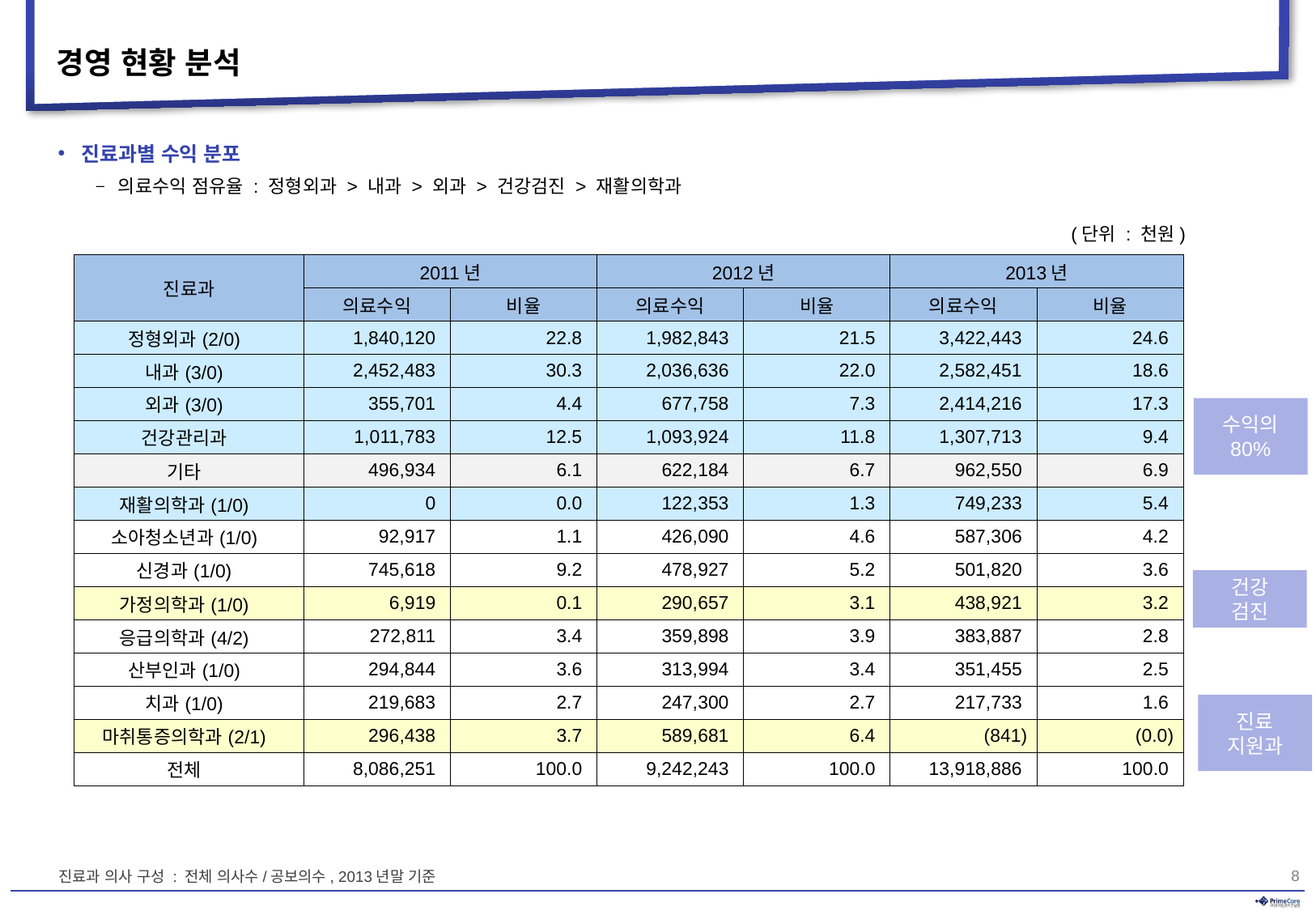

# 경영 현황 분석
진료과별 수익 분포
의료수익 점유율 : 정형외과 > 내과 > 외과 > 건강검진 > 재활의학과
(단위 : 천원)
| 진료과 | 2011년 |  | 2012년 |  | 2013년 |  |
| --- | --- | --- | --- | --- | --- | --- |
|  | 의료수익 | 비율 | 의료수익 | 비율 | 의료수익 | 비율 |
| 정형외과(2/0) | 1,840,120 | 22.8 | 1,982,843 | 21.5 | 3,422,443 | 24.6 |
| 내과(3/0) | 2,452,483 | 30.3 | 2,036,636 | 22.0 | 2,582,451 | 18.6 |
| 외과(3/0) | 355,701 | 4.4 | 677,758 | 7.3 | 2,414,216 | 17.3 |
| 건강관리과 | 1,011,783 | 12.5 | 1,093,924 | 11.8 | 1,307,713 | 9.4 |
| 기타 | 496,934 | 6.1 | 622,184 | 6.7 | 962,550 | 6.9 |
| 재활의학과(1/0) | 0 | 0.0 | 122,353 | 1.3 | 749,233 | 5.4 |
| 소아청소년과(1/0) | 92,917 | 1.1 | 426,090 | 4.6 | 587,306 | 4.2 |
| 신경과(1/0) | 745,618 | 9.2 | 478,927 | 5.2 | 501,820 | 3.6 |
| 가정의학과(1/0) | 6,919 | 0.1 | 290,657 | 3.1 | 438,921 | 3.2 |
| 응급의학과(4/2) | 272,811 | 3.4 | 359,898 | 3.9 | 383,887 | 2.8 |
| 산부인과(1/0) | 294,844 | 3.6 | 313,994 | 3.4 | 351,455 | 2.5 |
| 치과(1/0) | 219,683 | 2.7 | 247,300 | 2.7 | 217,733 | 1.6 |
| 마취통증의학과(2/1) | 296,438 | 3.7 | 589,681 | 6.4 | (841) | (0.0) |
| 전체 | 8,086,251 | 100.0 | 9,242,243 | 100.0 | 13,918,886 | 100.0 |
수익의 80%
건강
검진
진료
지원과
진료과 의사 구성 : 전체 의사수/공보의수, 2013년말 기준